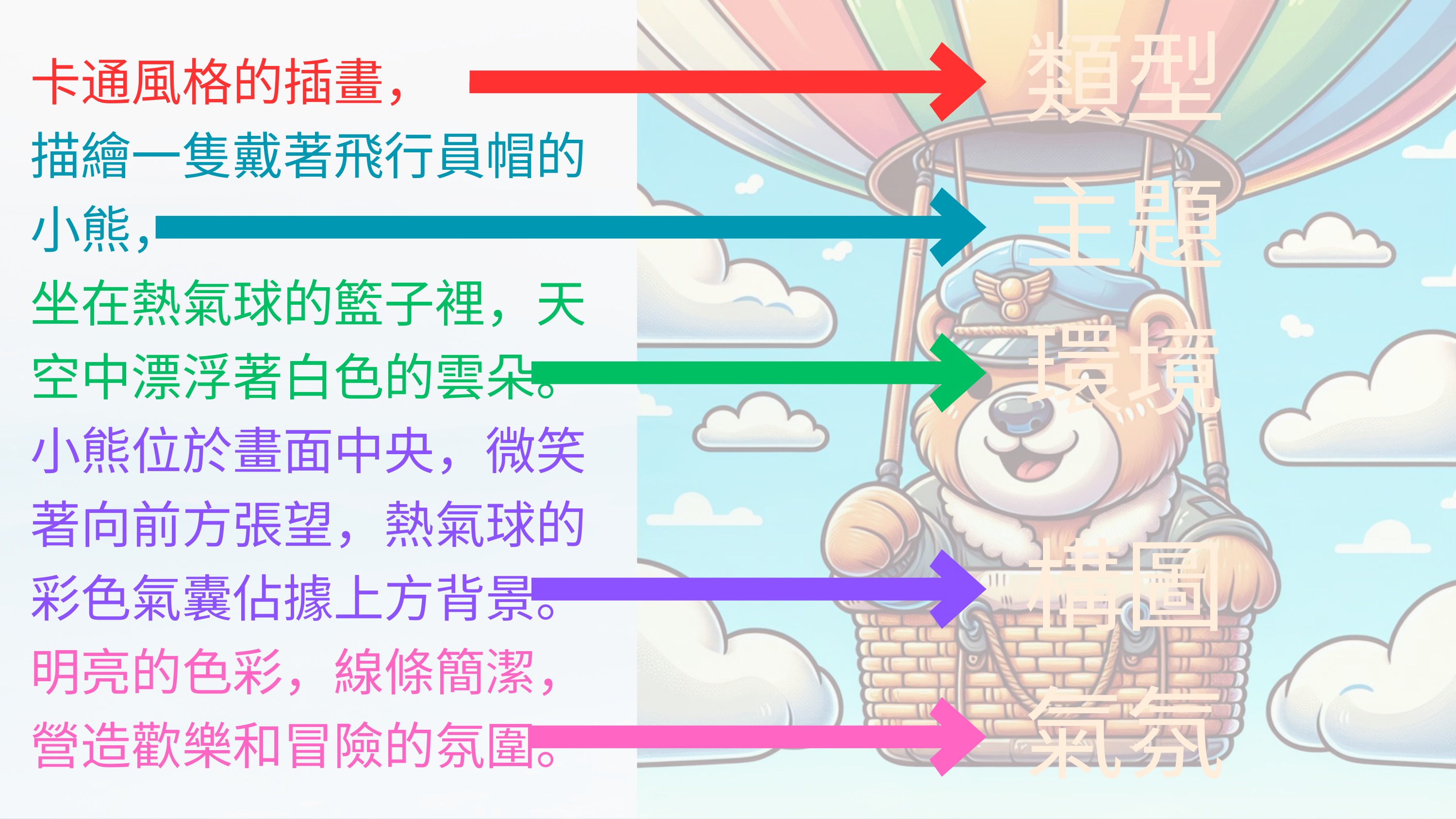

卡通風格的插畫，
描繪一隻戴著飛行員帽的小熊，
坐在熱氣球的籃子裡，天空中漂浮著白色的雲朵。
小熊位於畫面中央，微笑著向前方張望，熱氣球的彩色氣囊佔據上方背景。
明亮的色彩，線條簡潔，營造歡樂和冒險的氛圍。
類型

主題

環境

構圖

氣氛